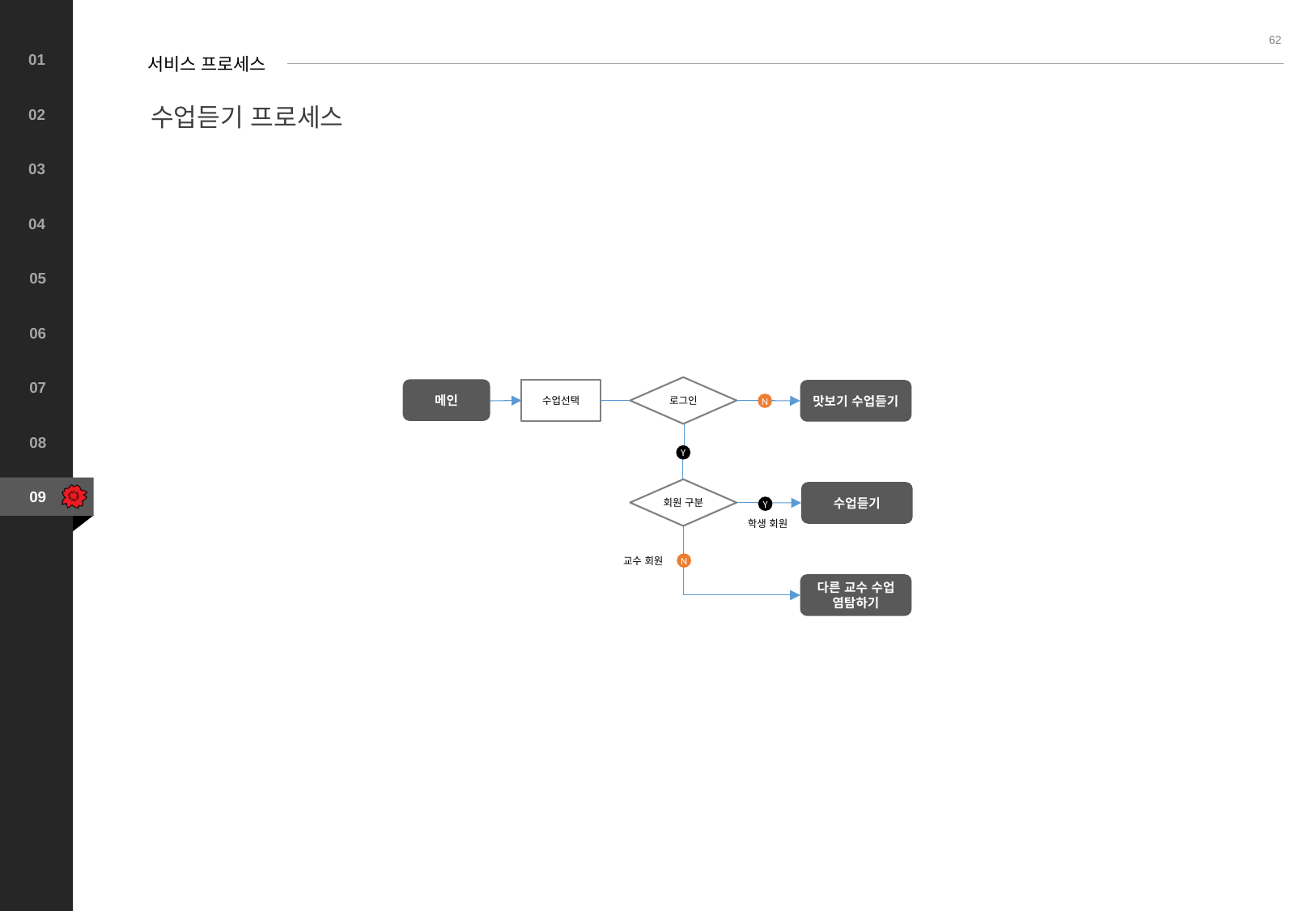

62
서비스 프로세스
수업듣기 프로세스
로그인
메인
맛보기 수업듣기
수업선택
N
Y
회원 구분
수업듣기
Y
학생 회원
교수 회원
N
다른 교수 수업
염탐하기